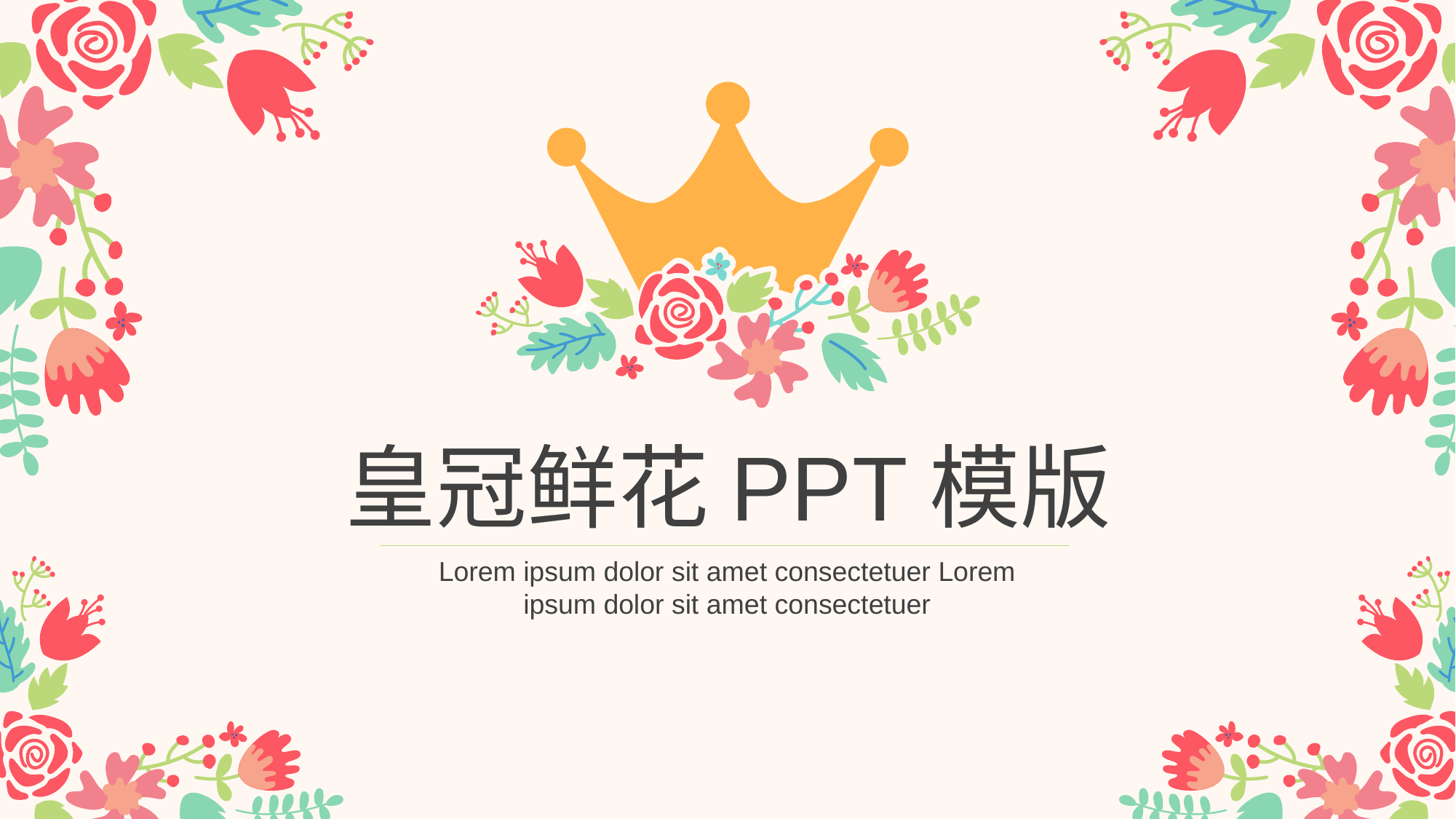

皇冠鲜花PPT模版

Lorem ipsum dolor sit amet consectetuer Lorem ipsum dolor sit amet consectetuer